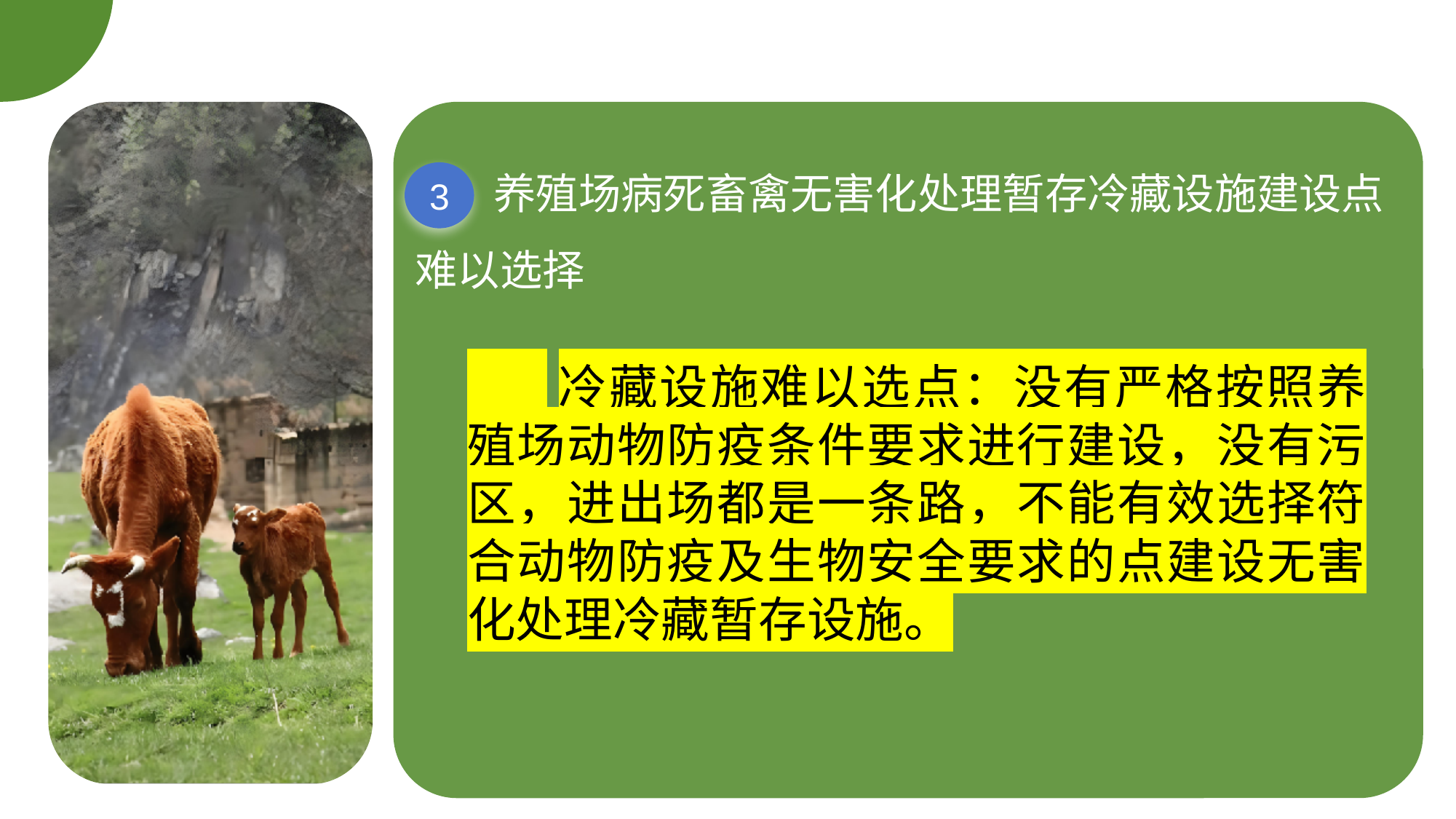

养殖场病死畜禽无害化处理暂存冷藏设施建设点难以选择
3
      冷藏设施难以选点：没有严格按照养殖场动物防疫条件要求进行建设，没有污区，进出场都是一条路，不能有效选择符合动物防疫及生物安全要求的点建设无害化处理冷藏暂存设施。